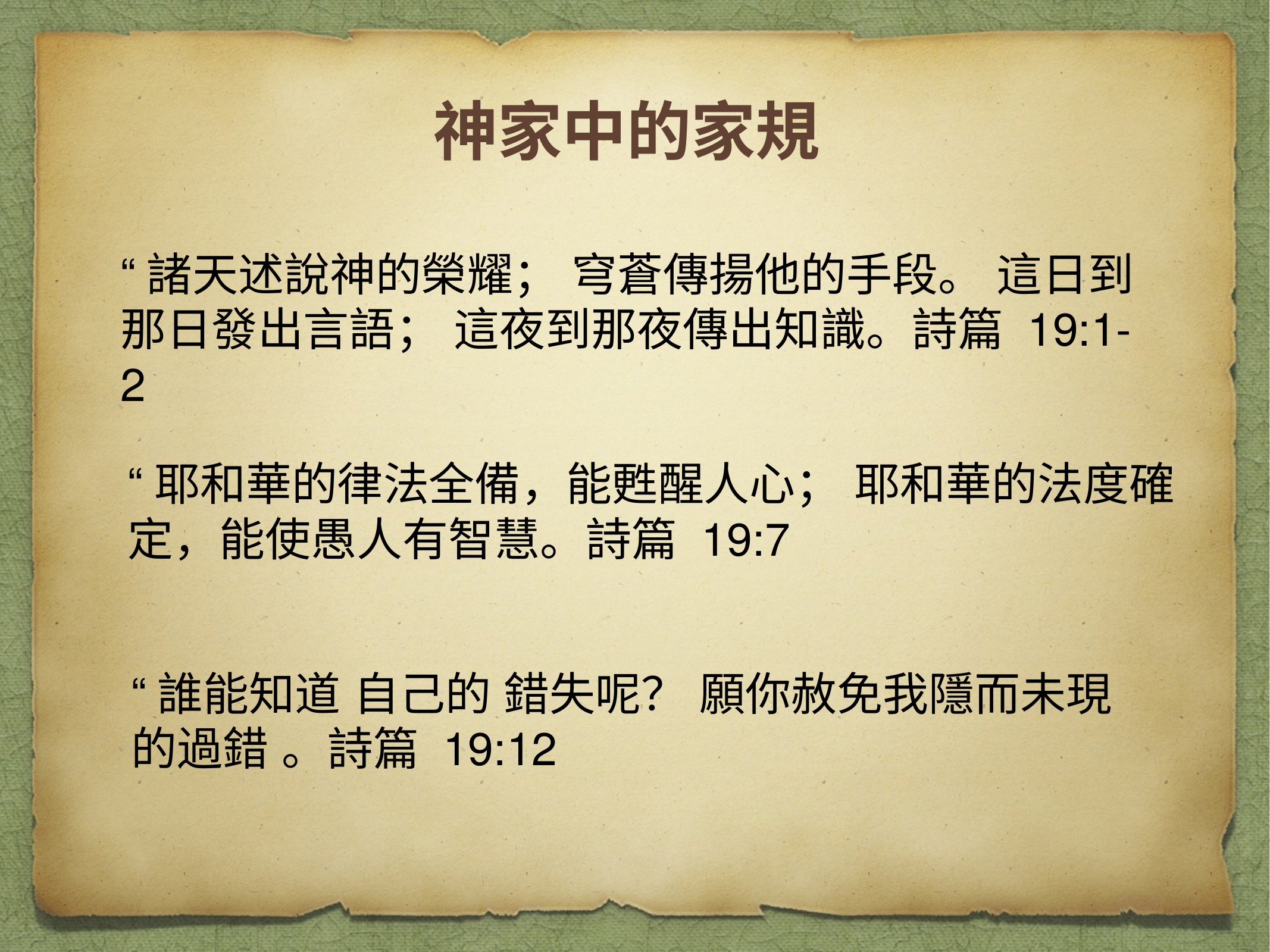

神家中的家規
“諸天述說神的榮耀； 穹蒼傳揚他的手段。 這日到那日發出言語； 這夜到那夜傳出知識。詩篇 19:1-2
“耶和華的律法全備，能甦醒人心； 耶和華的法度確定，能使愚人有智慧。詩篇 19:7
“誰能知道 自己的 錯失呢？ 願你赦免我隱而未現的過錯 。詩篇 19:12